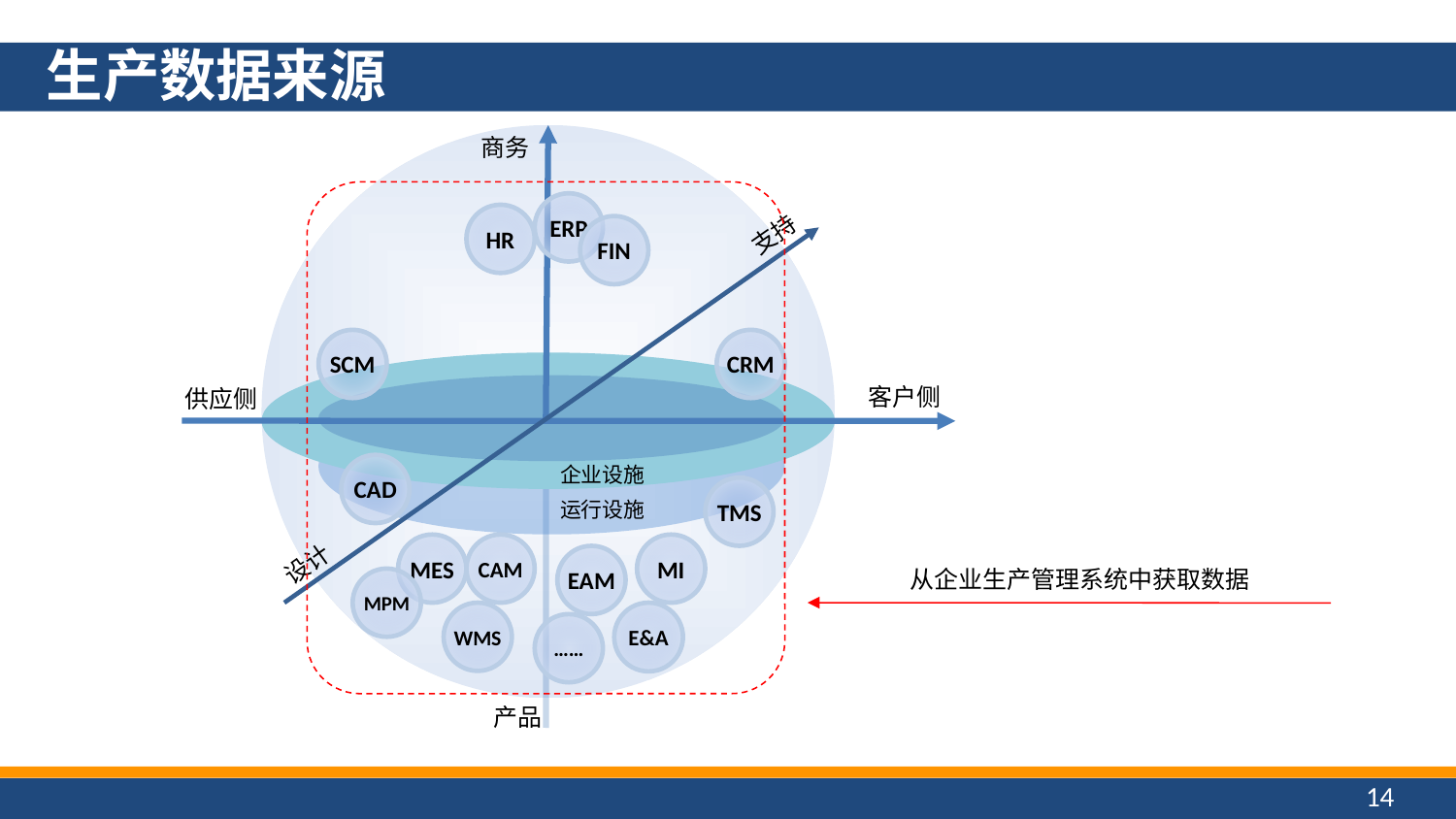

# 生产数据来源

商务
ERP
HR
支持
FIN
SCM
CRM

客户侧
供应侧

CAD
企业设施
TMS
运行设施
MES
CAM
MI
设计
EAM
MPM
WMS
E&A
……
产品

从企业生产管理系统中获取数据
14